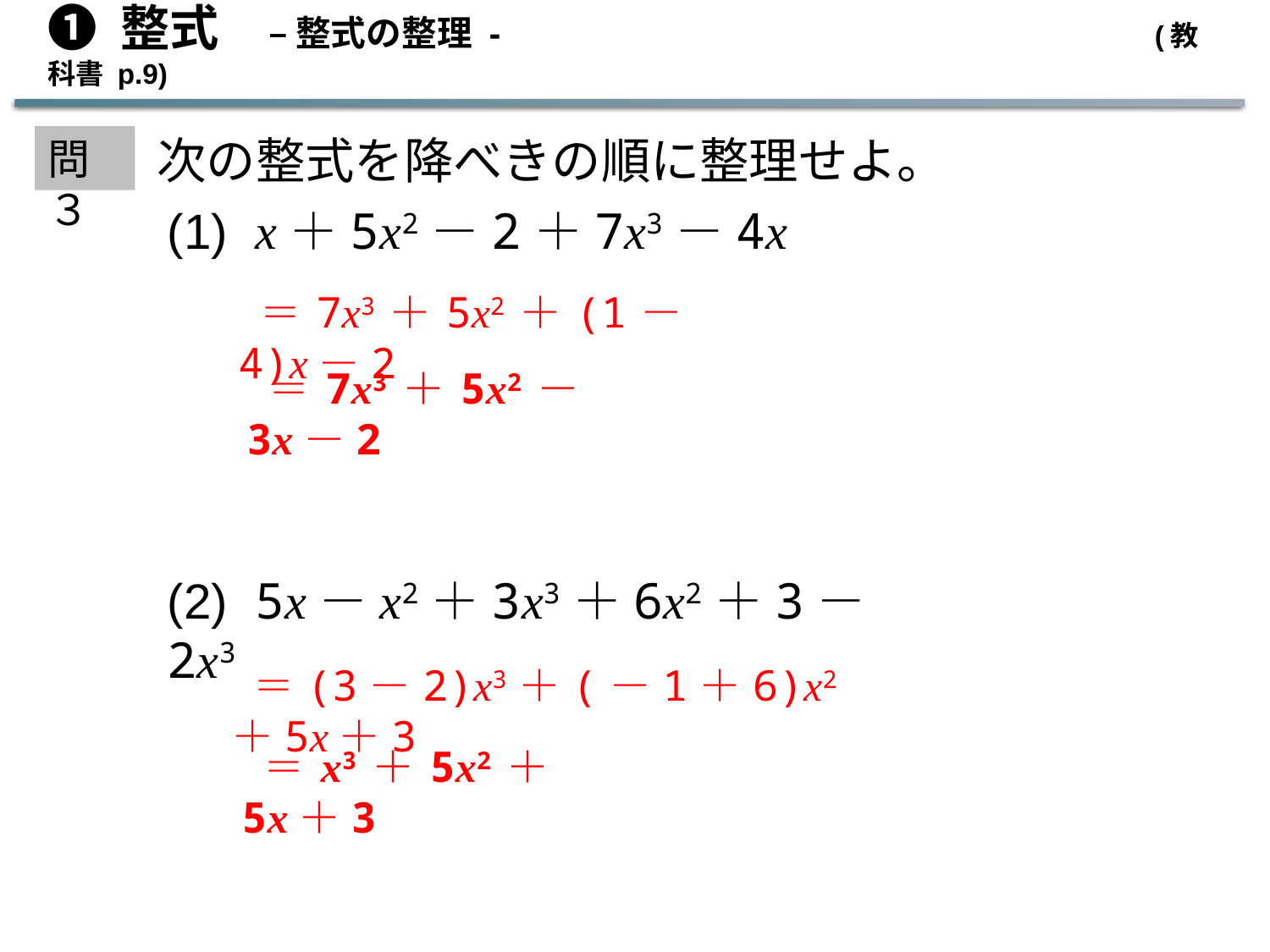

➊ 整式　– 整式の整理 -　				       (教科書 p.9)
次の整式を降べきの順に整理せよ。
問３

(1)  x＋5x2－2＋7x3－4x
＝7x3＋5x2＋(1－4)x－2
＝7x3＋5x2－3x－2
(2)  5x－x2＋3x3＋6x2＋3－2x3
＝(3－2)x3＋(－1＋6)x2＋5x＋3
＝x3＋5x2＋5x＋3